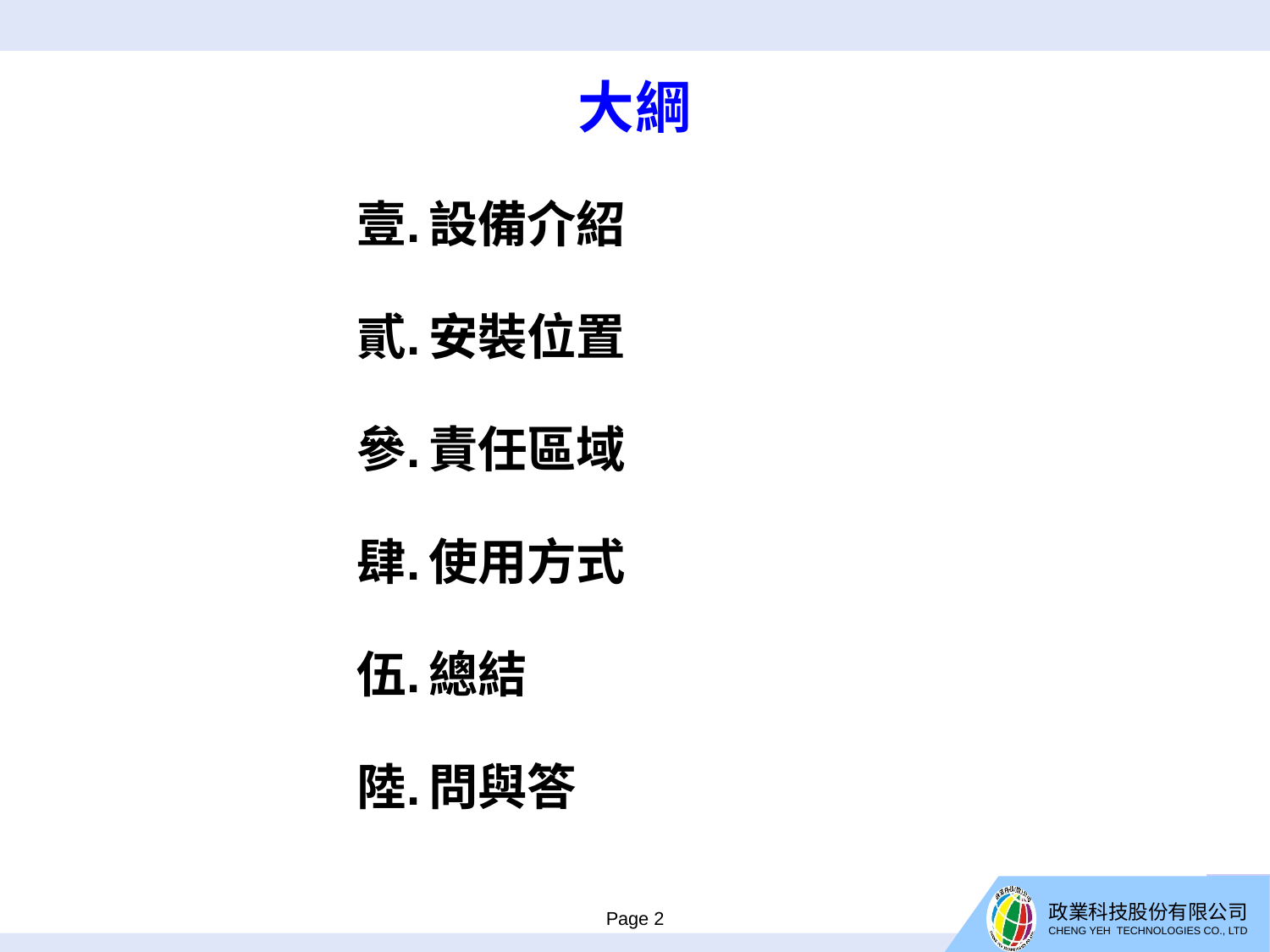

大綱
設備介紹
安裝位置
責任區域
使用方式
總結
問與答